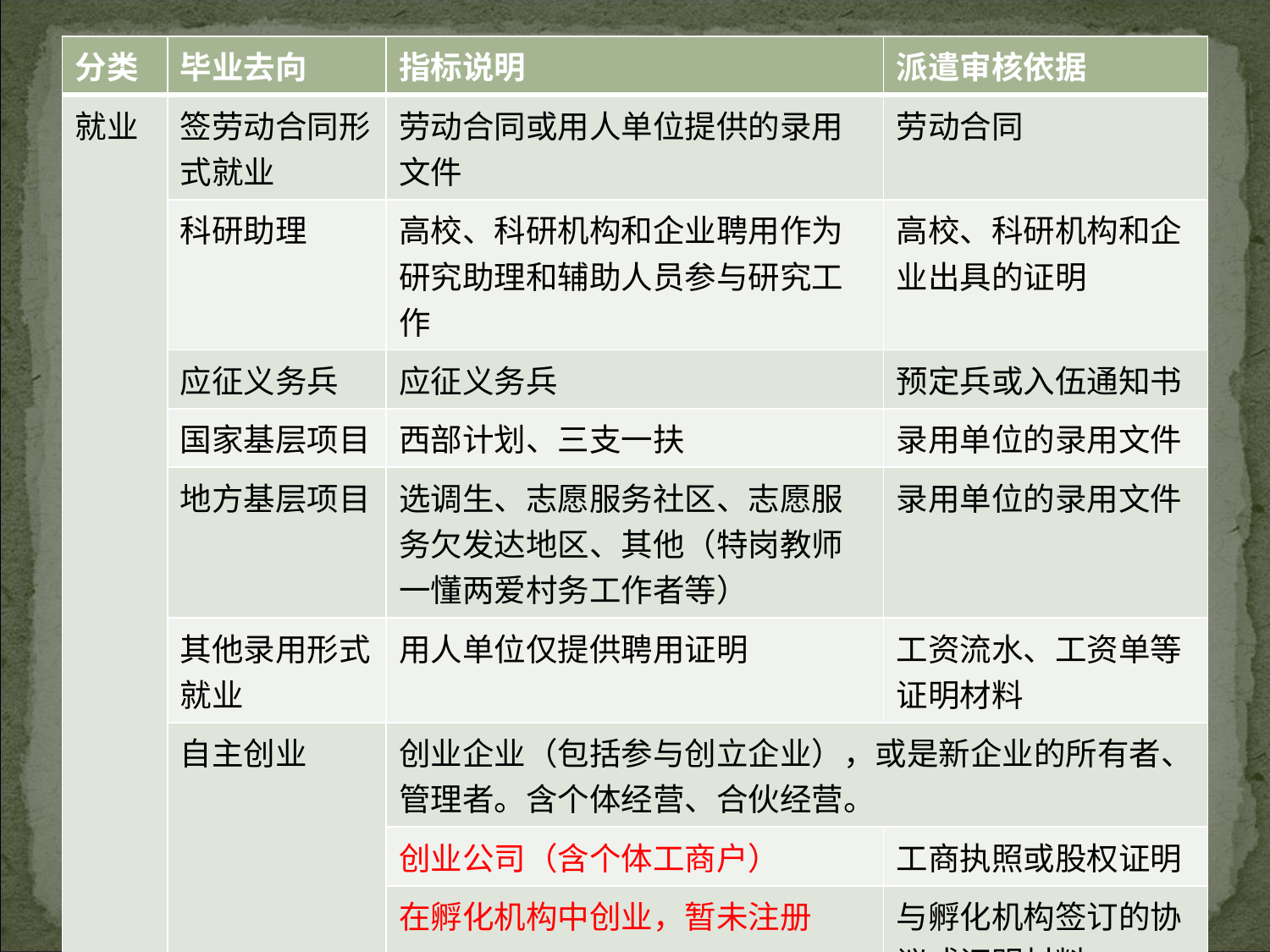

| 分类 | 毕业去向 | 指标说明 | 派遣审核依据 |
| --- | --- | --- | --- |
| 就业 | 签劳动合同形式就业 | 劳动合同或用人单位提供的录用文件 | 劳动合同 |
|  | 科研助理 | 高校、科研机构和企业聘用作为研究助理和辅助人员参与研究工作 | 高校、科研机构和企业出具的证明 |
|  | 应征义务兵 | 应征义务兵 | 预定兵或入伍通知书 |
|  | 国家基层项目 | 西部计划、三支一扶 | 录用单位的录用文件 |
|  | 地方基层项目 | 选调生、志愿服务社区、志愿服务欠发达地区、其他（特岗教师一懂两爱村务工作者等） | 录用单位的录用文件 |
|  | 其他录用形式就业 | 用人单位仅提供聘用证明 | 工资流水、工资单等证明材料 |
|  | 自主创业 | 创业企业（包括参与创立企业），或是新企业的所有者、管理者。含个体经营、合伙经营。 |  |
|  |  | 创业公司（含个体工商户） | 工商执照或股权证明 |
|  |  | 在孵化机构中创业，暂未注册 | 与孵化机构签订的协议或证明材料 |
|  |  | 电子商务，利用互联网平台从事经营活动，如开设网店等 | 网店网址、网店信息截图和收入流水 |